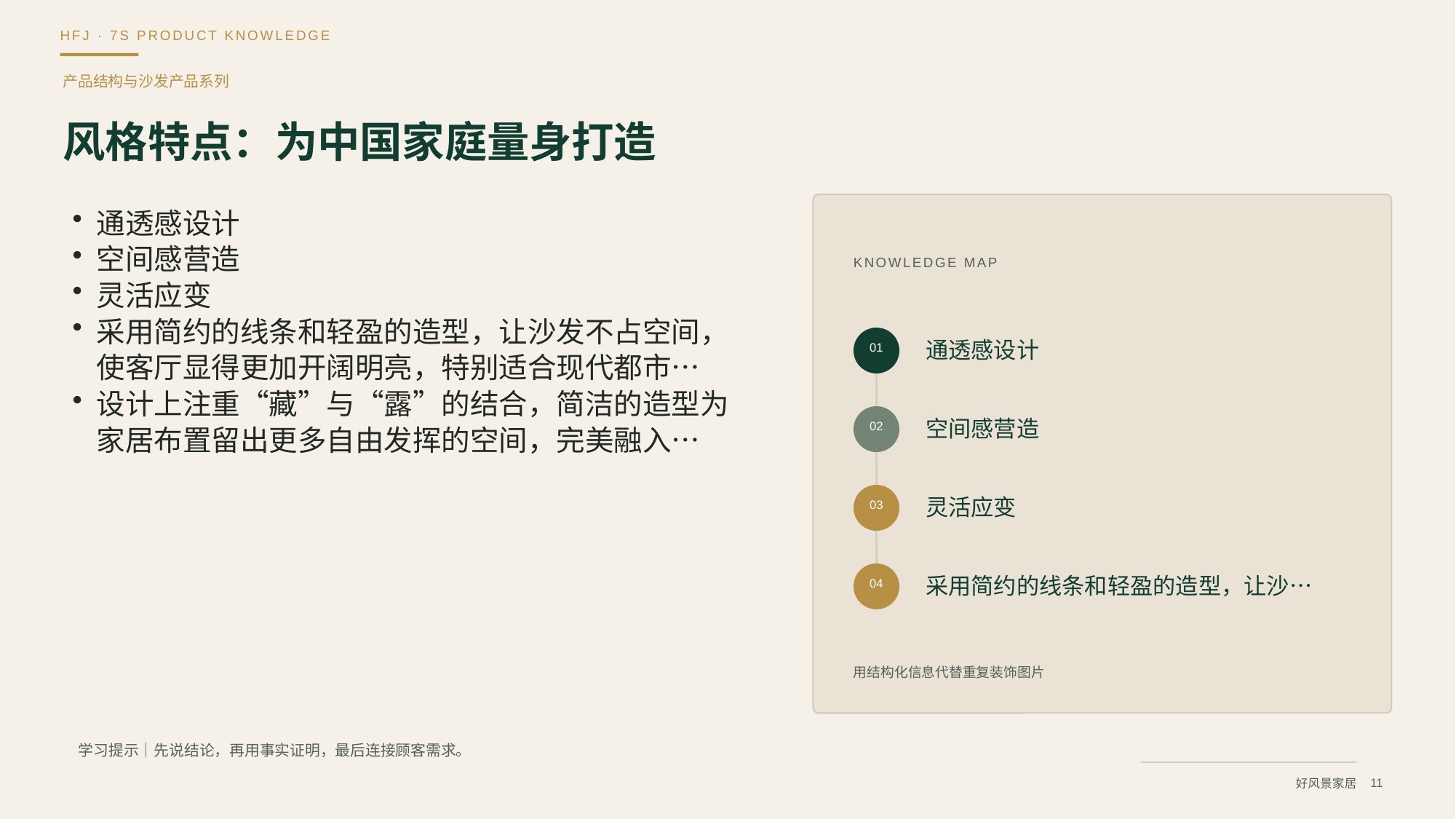

产品结构与沙发产品系列
风格特点：为中国家庭量身打造
通透感设计
空间感营造
灵活应变
采用简约的线条和轻盈的造型，让沙发不占空间，使客厅显得更加开阔明亮，特别适合现代都市…
设计上注重“藏”与“露”的结合，简洁的造型为家居布置留出更多自由发挥的空间，完美融入…

KNOWLEDGE MAP

通透感设计
01

空间感营造
02

灵活应变
03

采用简约的线条和轻盈的造型，让沙…
04
用结构化信息代替重复装饰图片
学习提示｜先说结论，再用事实证明，最后连接顾客需求。
11